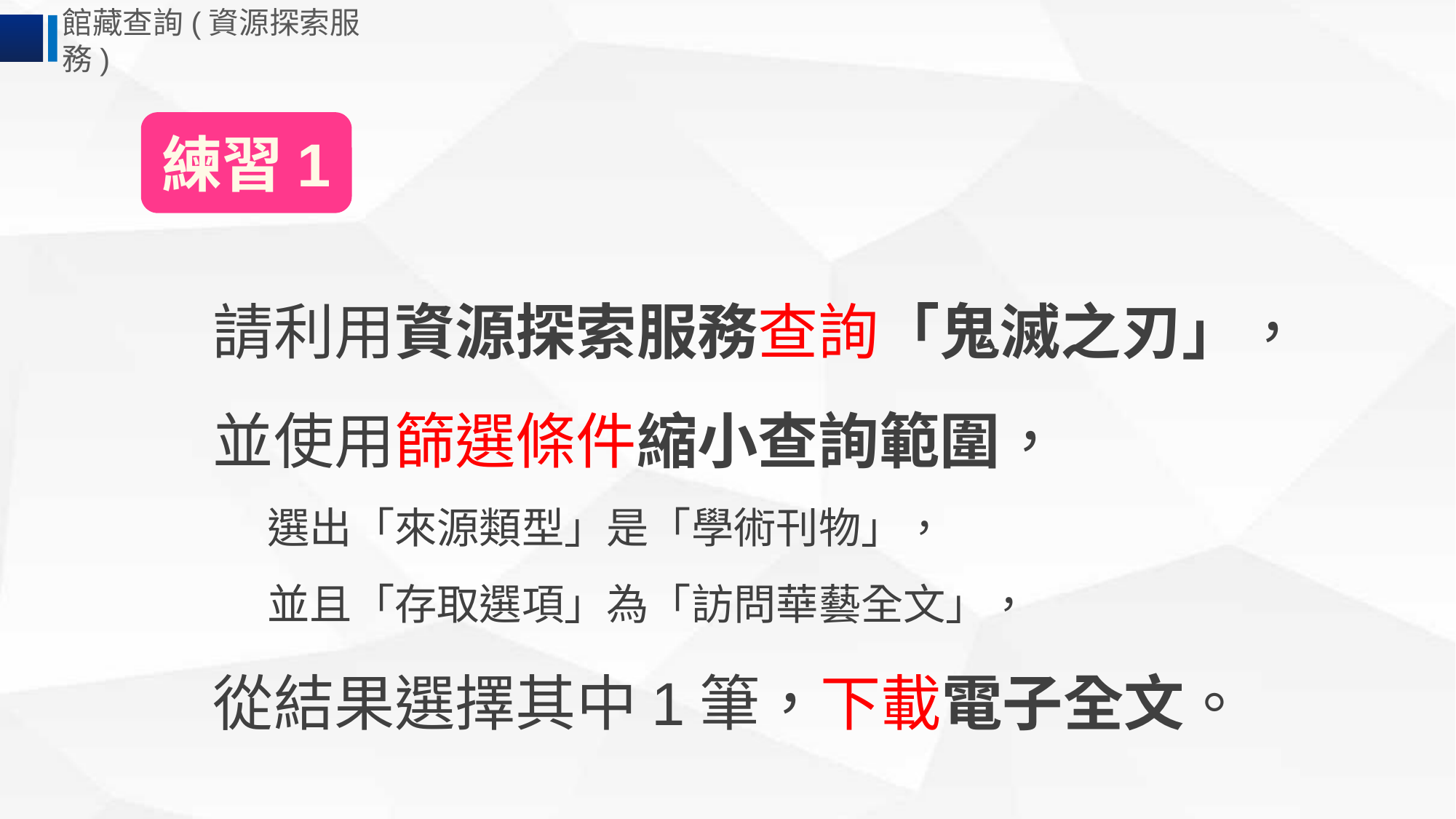

館藏查詢(資源探索服務)

練習1
請利用資源探索服務查詢「鬼滅之刃」，
並使用篩選條件縮小查詢範圍，
選出「來源類型」是「學術刊物」，
並且「存取選項」為「訪問華藝全文」，
從結果選擇其中1筆，下載電子全文。